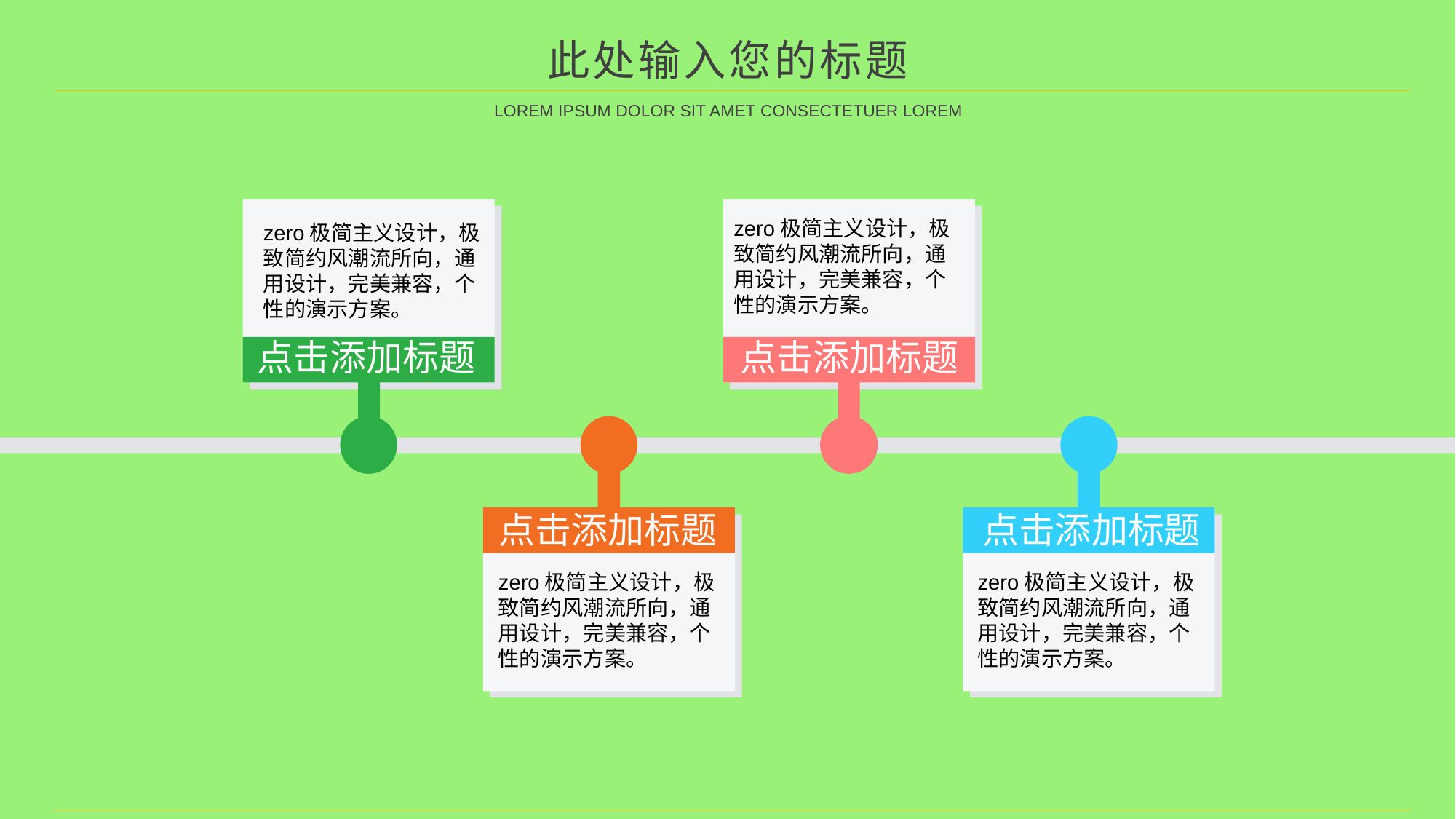

此处输入您的标题
LOREM IPSUM DOLOR SIT AMET CONSECTETUER LOREM

zero极简主义设计，极致简约风潮流所向，通用设计，完美兼容，个性的演示方案。
zero极简主义设计，极致简约风潮流所向，通用设计，完美兼容，个性的演示方案。
点击添加标题
点击添加标题

点击添加标题
点击添加标题

zero极简主义设计，极致简约风潮流所向，通用设计，完美兼容，个性的演示方案。
zero极简主义设计，极致简约风潮流所向，通用设计，完美兼容，个性的演示方案。